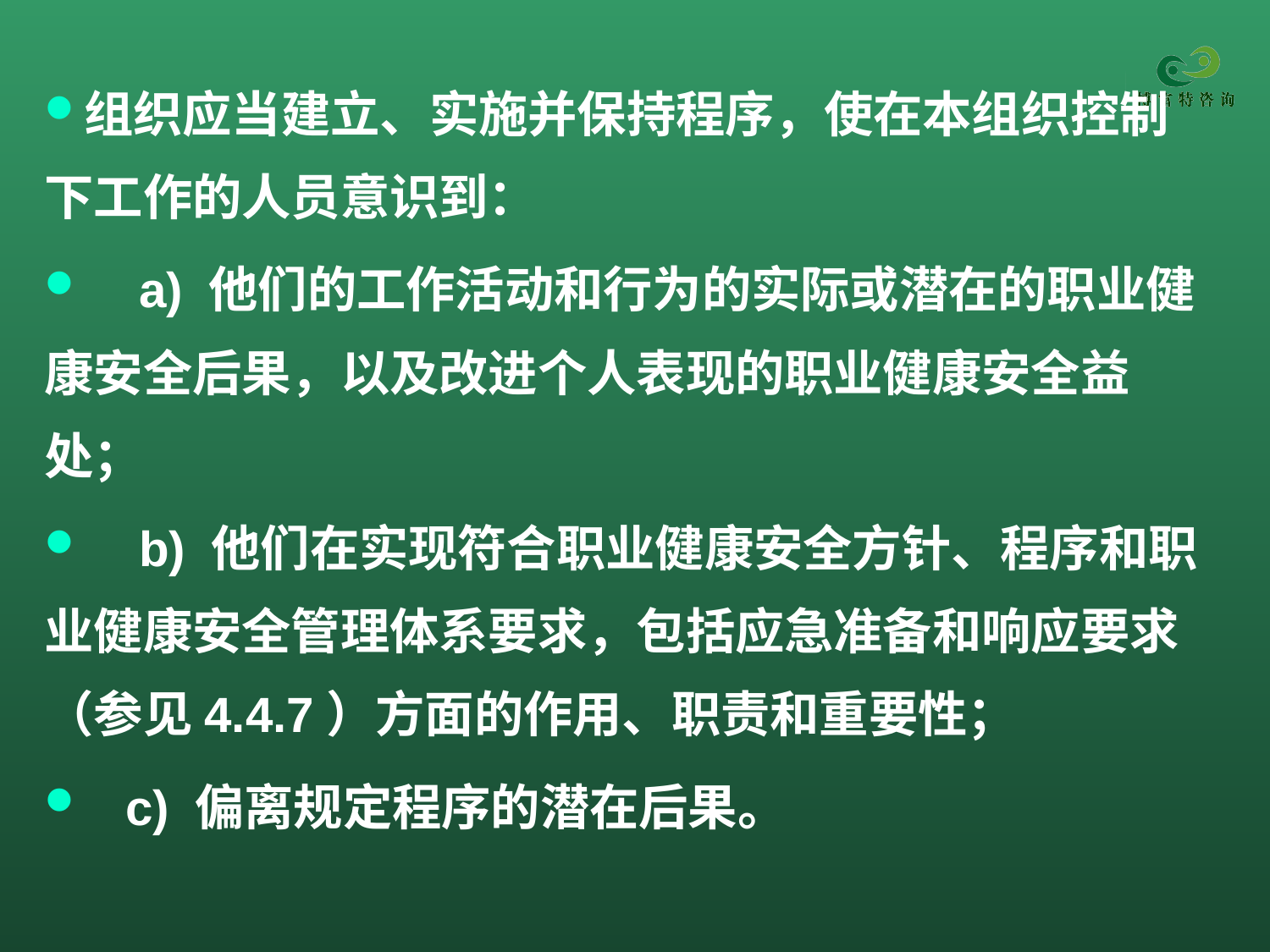

组织应当建立、实施并保持程序，使在本组织控制下工作的人员意识到：
    a) 他们的工作活动和行为的实际或潜在的职业健康安全后果，以及改进个人表现的职业健康安全益处；
    b) 他们在实现符合职业健康安全方针、程序和职业健康安全管理体系要求，包括应急准备和响应要求（参见4.4.7）方面的作用、职责和重要性；
   c) 偏离规定程序的潜在后果。